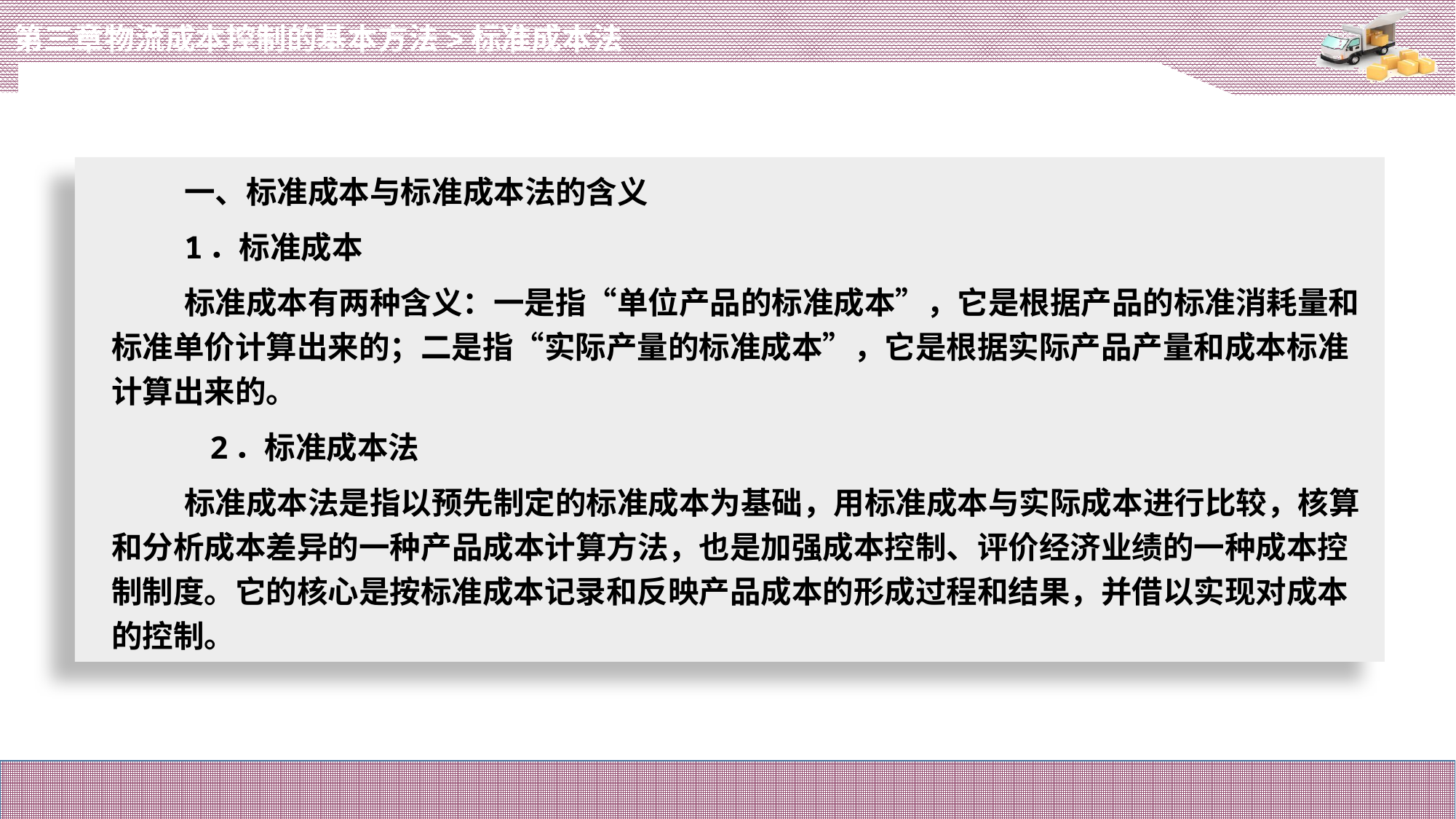

第三章物流成本控制的基本方法>标准成本法
# 一、标准成本与标准成本法的含义
1．标准成本
标准成本有两种含义：一是指“单位产品的标准成本”，它是根据产品的标准消耗量和标准单价计算出来的；二是指“实际产量的标准成本”，它是根据实际产品产量和成本标准计算出来的。
	 2．标准成本法
标准成本法是指以预先制定的标准成本为基础，用标准成本与实际成本进行比较，核算和分析成本差异的一种产品成本计算方法，也是加强成本控制、评价经济业绩的一种成本控制制度。它的核心是按标准成本记录和反映产品成本的形成过程和结果，并借以实现对成本的控制。